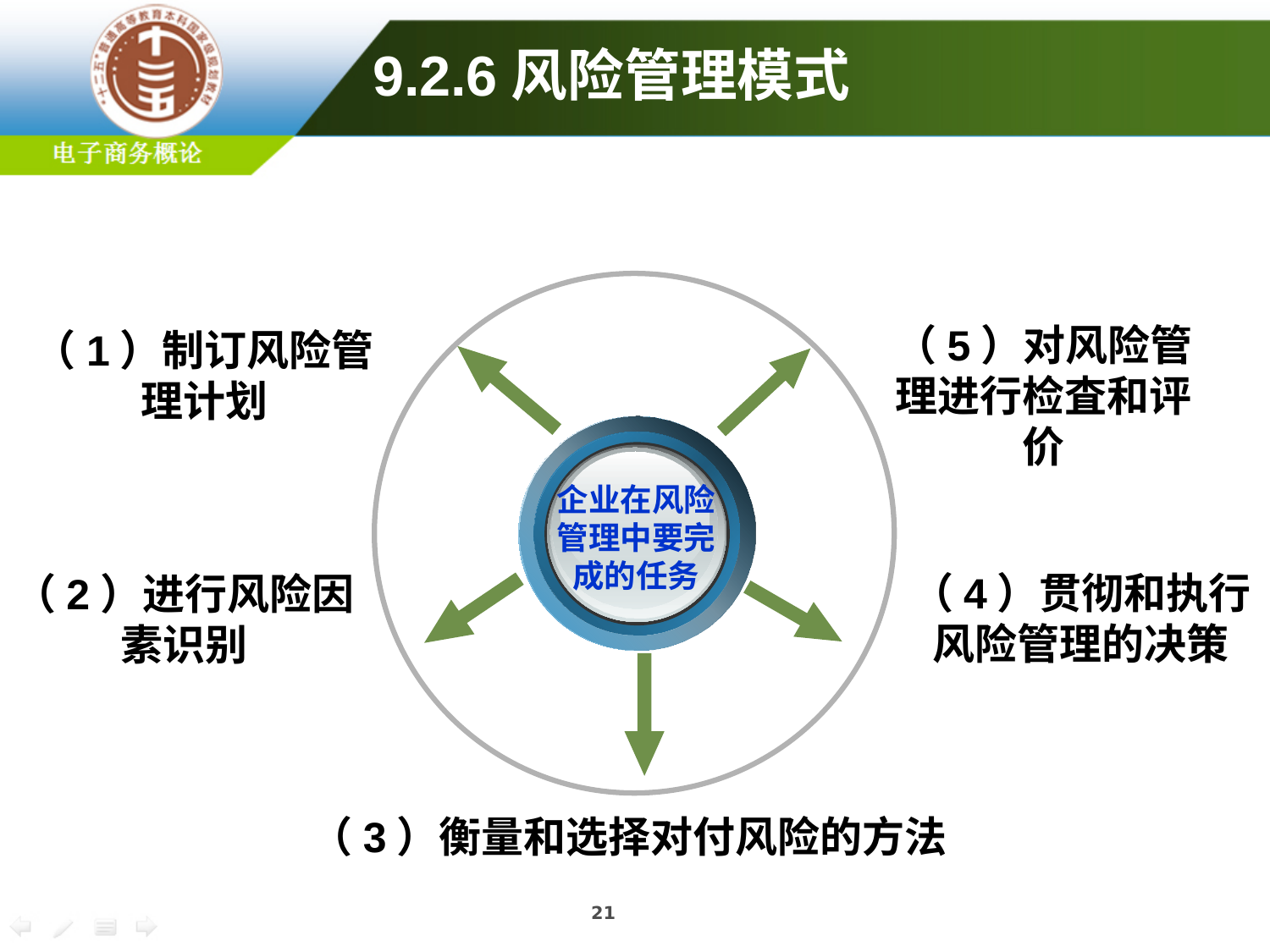

9.2.6风险管理模式

（5）对风险管理进行检査和评价
（1）制订风险管
理计划

企业在风险管理中要完成的任务
（4）贯彻和执行风险管理的决策
（2）进行风险因
素识别

（3）衡量和选择对付风险的方法

21